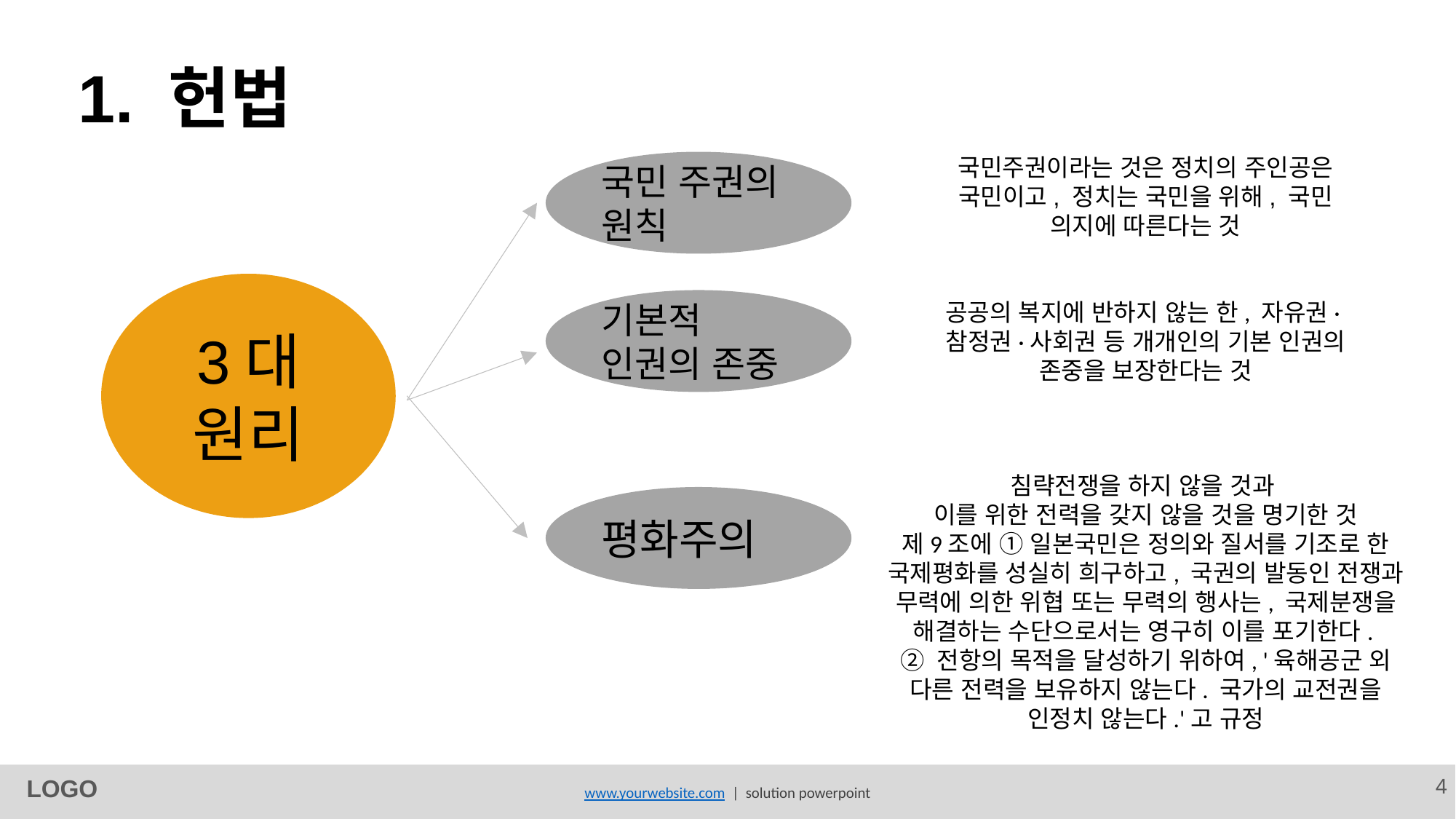

1. 헌법
국민주권이라는 것은 정치의 주인공은 국민이고, 정치는 국민을 위해, 국민 의지에 따른다는 것
국민 주권의 원칙
3대
원리
공공의 복지에 반하지 않는 한, 자유권·참정권·사회권 등 개개인의 기본 인권의 존중을 보장한다는 것
기본적 인권의 존중
평화주의
침략전쟁을 하지 않을 것과
이를 위한 전력을 갖지 않을 것을 명기한 것
제9조에 ① 일본국민은 정의와 질서를 기조로 한 국제평화를 성실히 희구하고, 국권의 발동인 전쟁과 무력에 의한 위협 또는 무력의 행사는, 국제분쟁을 해결하는 수단으로서는 영구히 이를 포기한다.
② 전항의 목적을 달성하기 위하여, '육해공군 외 다른 전력을 보유하지 않는다. 국가의 교전권을 인정치 않는다.'고 규정

LOGO
4
www.yourwebsite.com  |  solution powerpoint